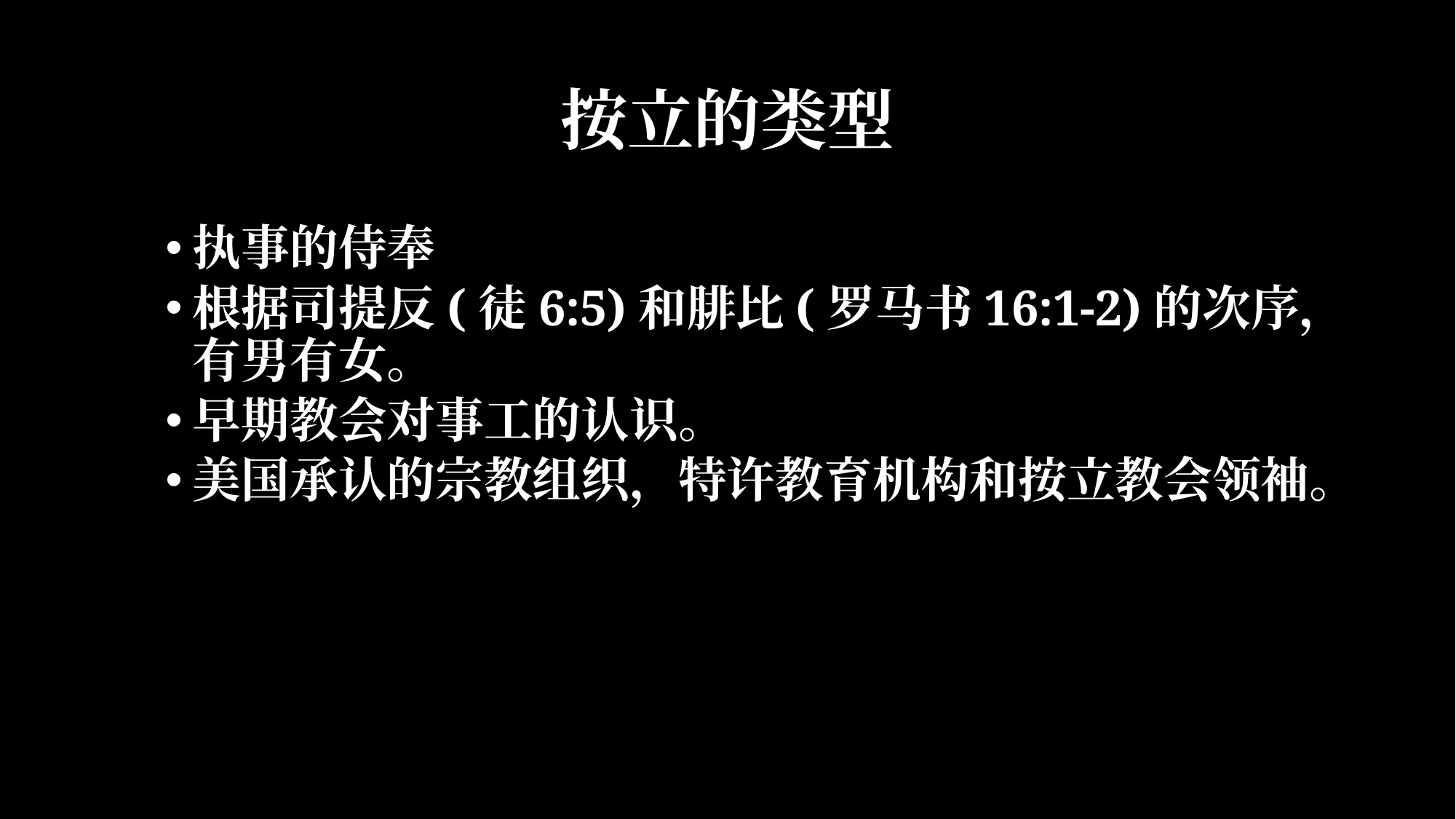

# 按立的类型
执事的侍奉
根据司提反(徒6:5)和腓比(罗马书16:1-2)的次序，有男有女。
早期教会对事工的认识。
美国承认的宗教组织，特许教育机构和按立教会领袖。